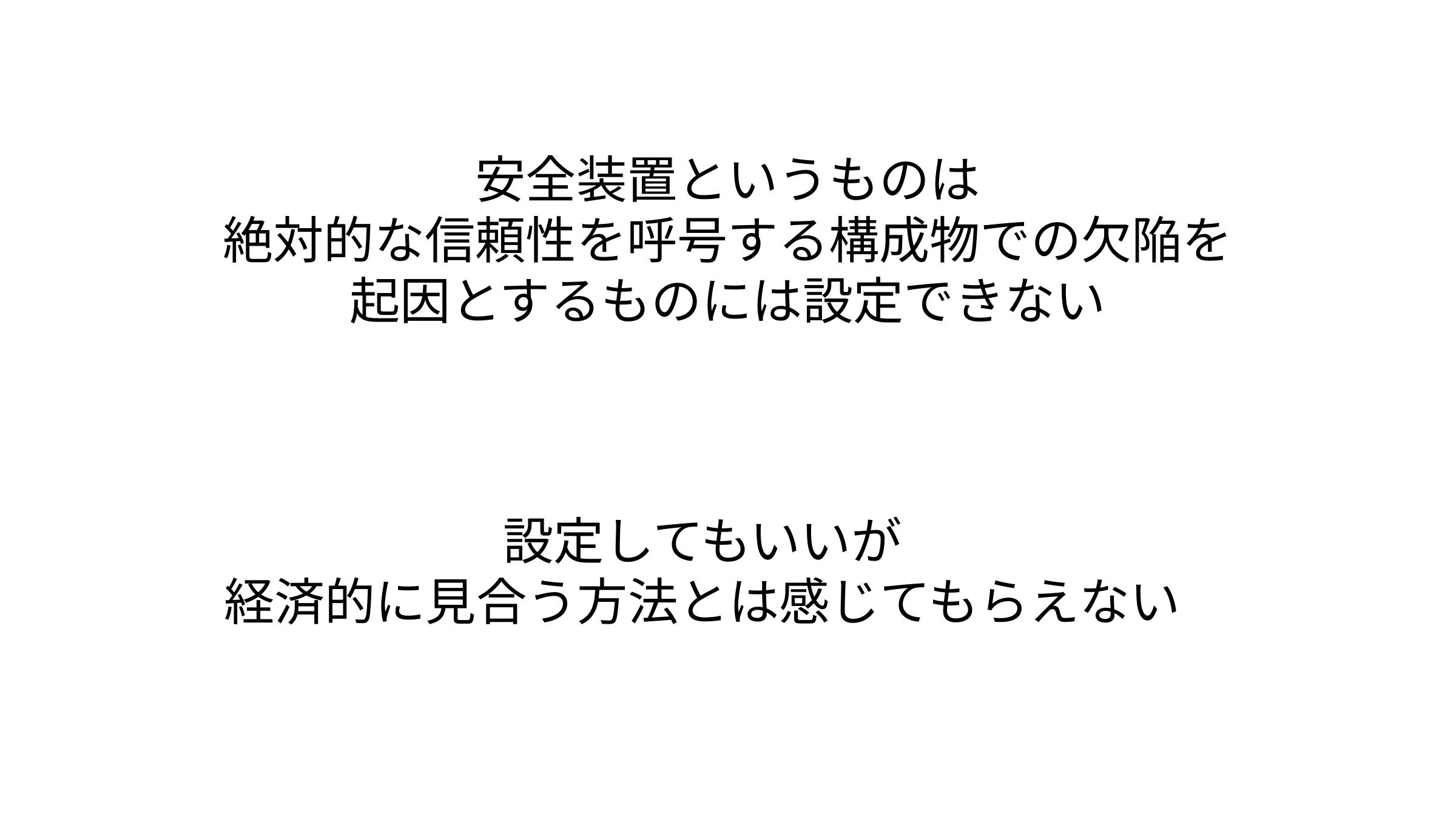

安全装置というものは
絶対的な信頼性を呼号する構成物での欠陥を
起因とするものには設定できない
設定してもいいが
経済的に見合う方法とは感じてもらえない